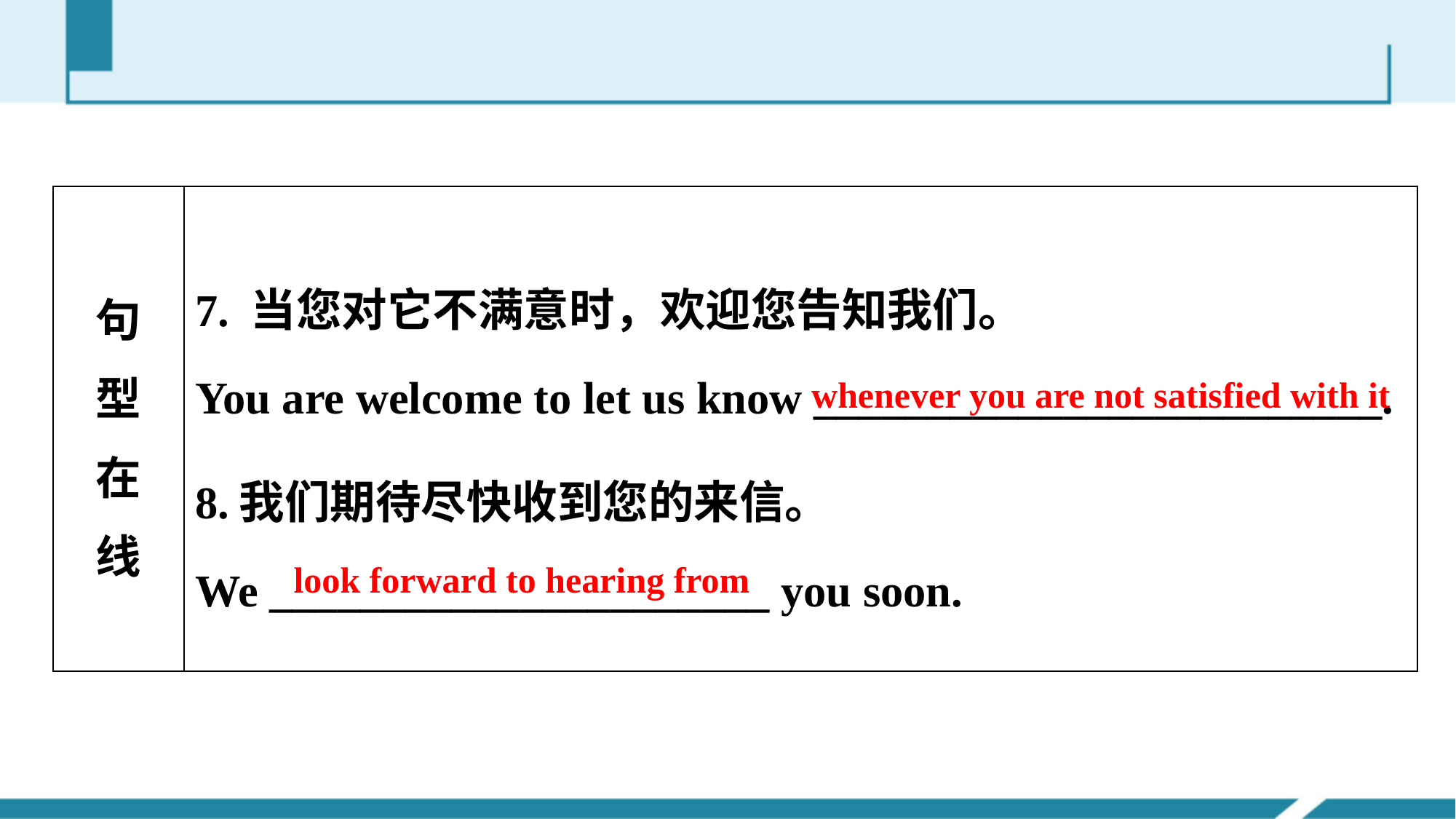

| 句 型 在 线 | 7. 当您对它不满意时，欢迎您告知我们。 You are welcome to let us know \_\_\_\_\_\_\_\_\_\_\_\_\_\_\_\_\_\_\_\_\_\_\_\_\_. 8.我们期待尽快收到您的来信。 We \_\_\_\_\_\_\_\_\_\_\_\_\_\_\_\_\_\_\_\_\_\_ you soon. |
| --- | --- |

whenever you are not satisfied with it
look forward to hearing from